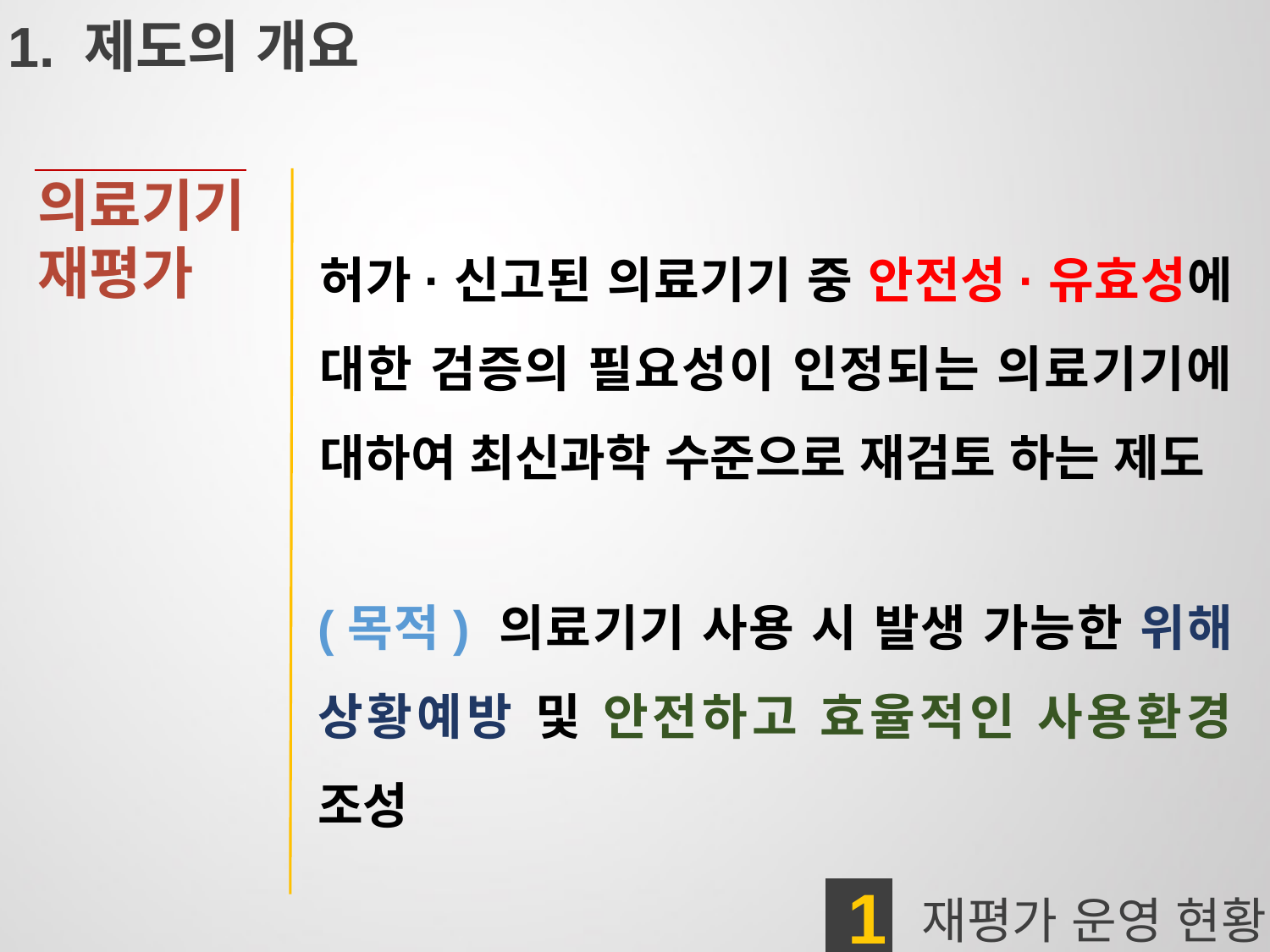

1. 제도의 개요
의료기기
재평가
허가·신고된 의료기기 중 안전성·유효성에 대한 검증의 필요성이 인정되는 의료기기에 대하여 최신과학 수준으로 재검토 하는 제도
(목적) 의료기기 사용 시 발생 가능한 위해 상황예방 및 안전하고 효율적인 사용환경 조성
1

 재평가 운영 현황